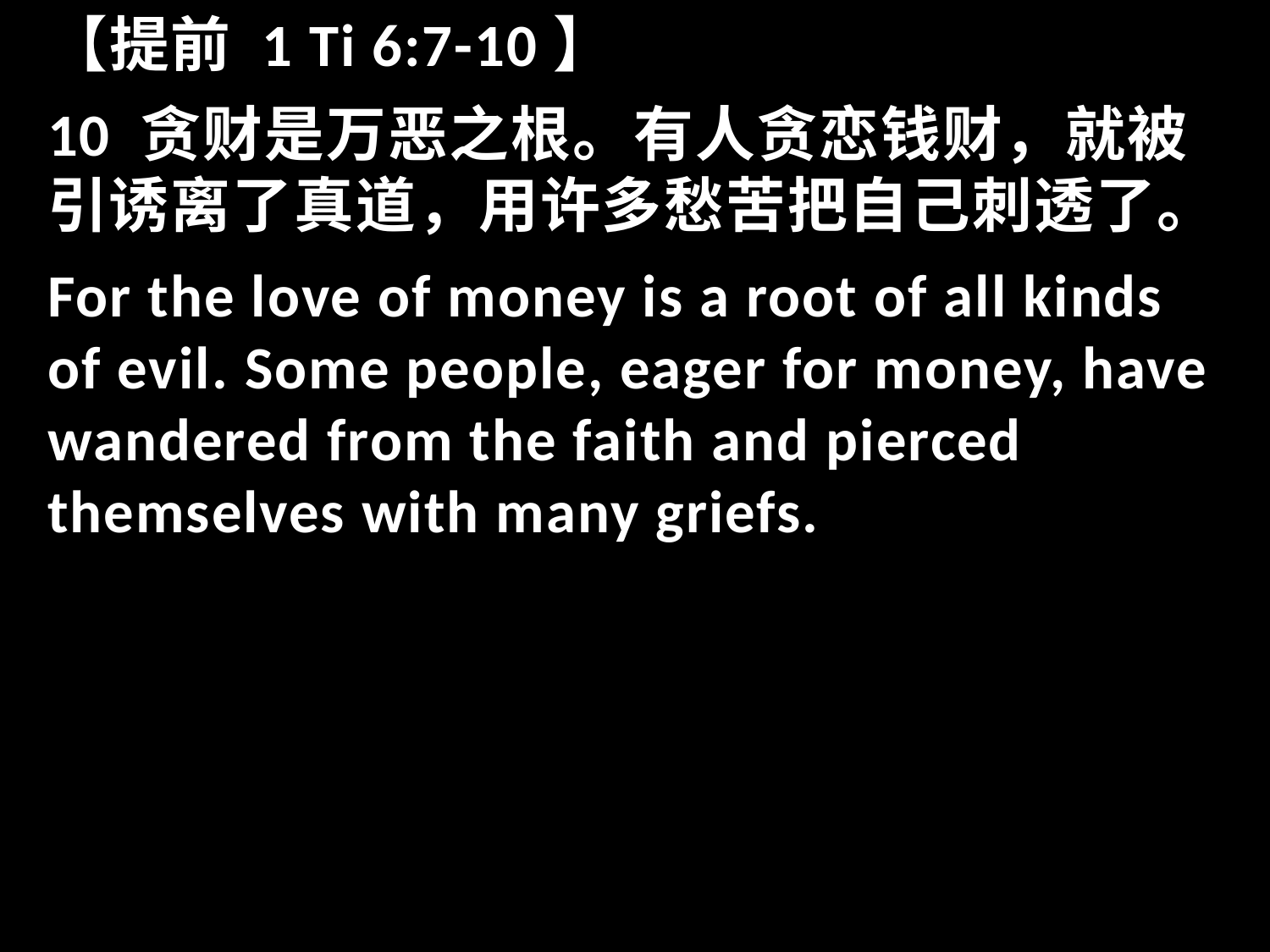

【提前 1 Ti 6:7-10】
10 贪财是万恶之根。有人贪恋钱财，就被引诱离了真道，用许多愁苦把自己刺透了。
For the love of money is a root of all kinds of evil. Some people, eager for money, have wandered from the faith and pierced themselves with many griefs.